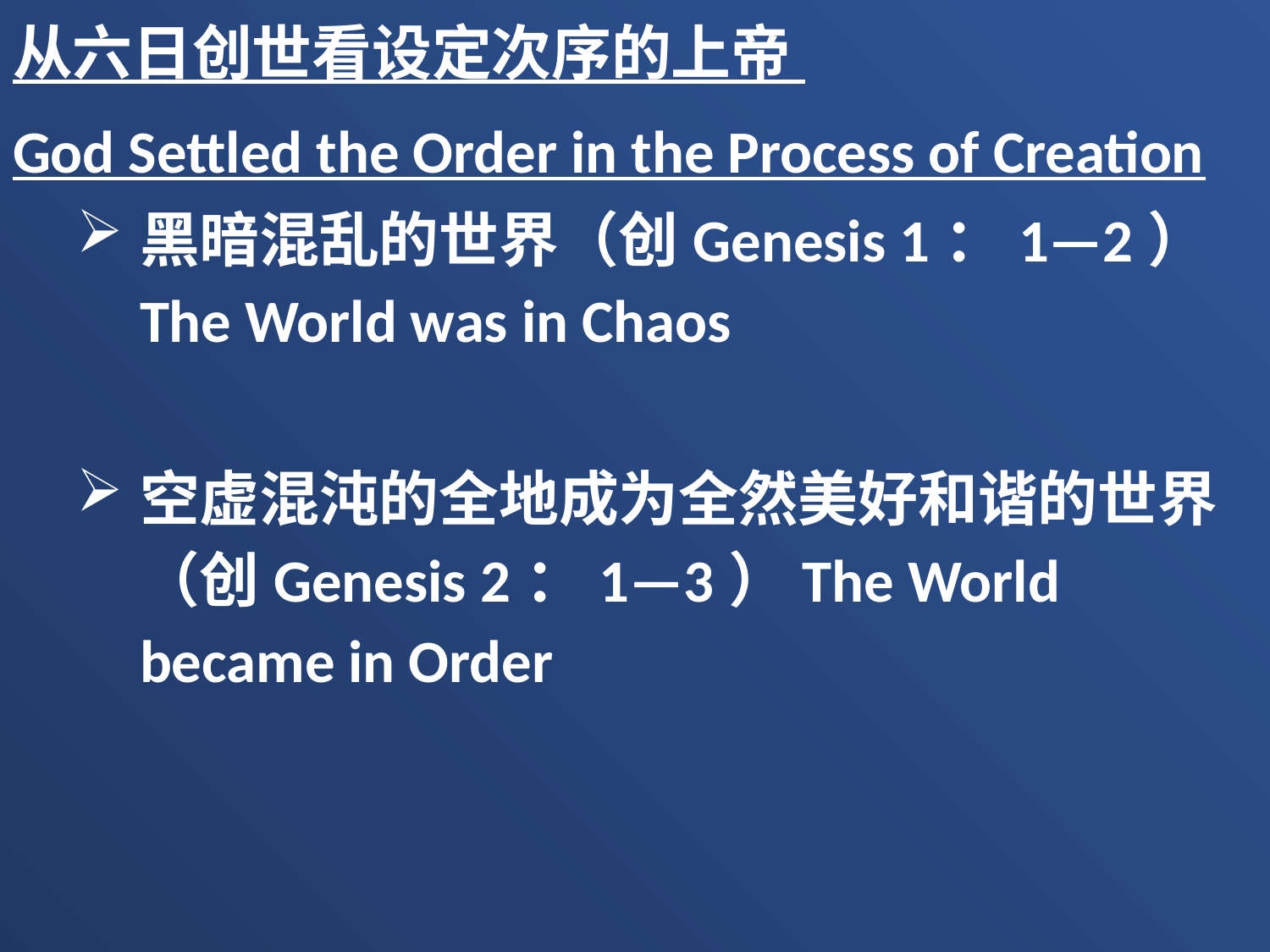

从六日创世看设定次序的上帝
God Settled the Order in the Process of Creation
黑暗混乱的世界（创Genesis 1：1—2） The World was in Chaos

空虚混沌的全地成为全然美好和谐的世界（创Genesis 2：1—3）The World became in Order